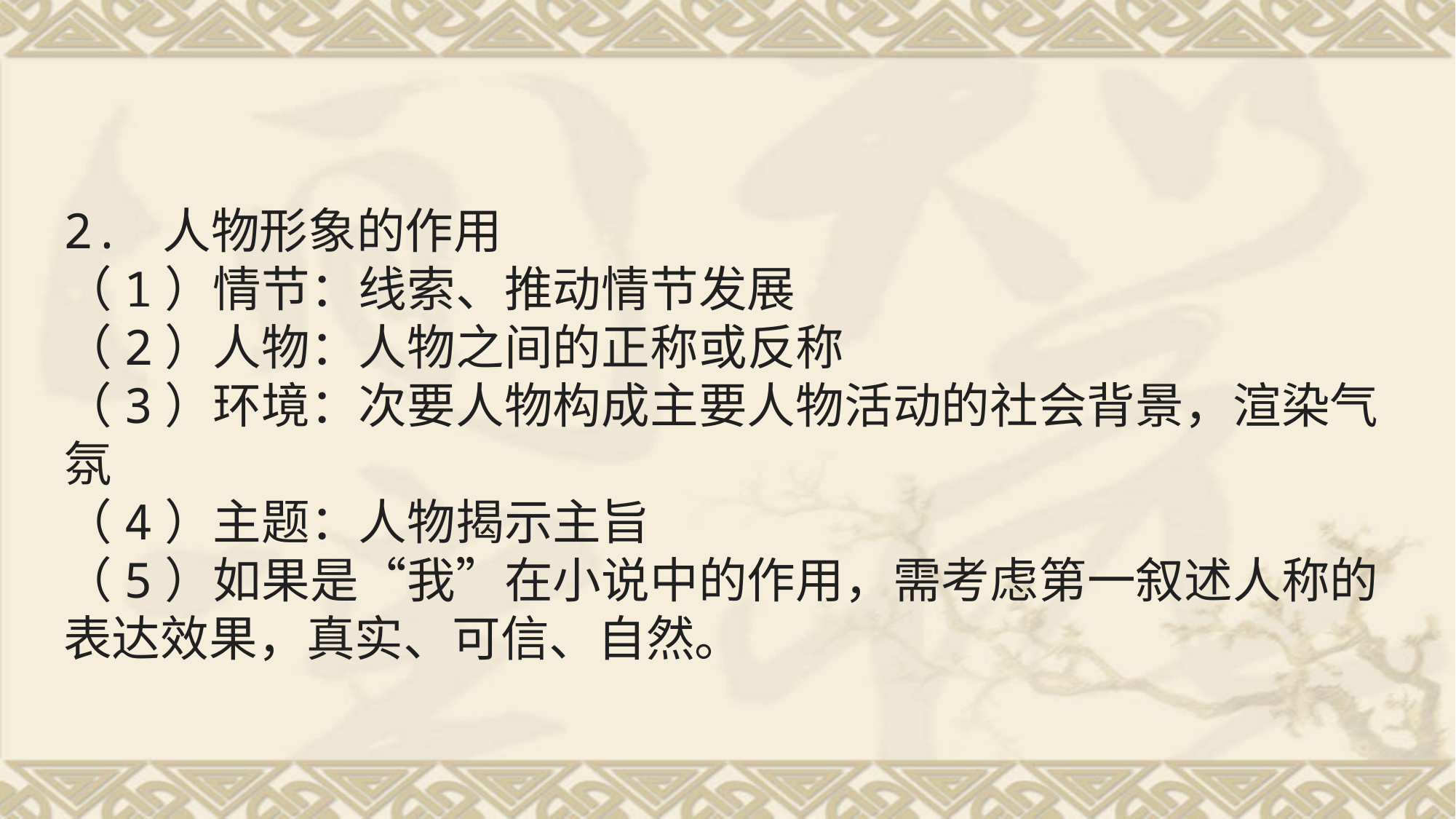

2. 人物形象的作用
（1）情节：线索、推动情节发展
（2）人物：人物之间的正称或反称
（3）环境：次要人物构成主要人物活动的社会背景，渲染气氛
（4）主题：人物揭示主旨
（5）如果是“我”在小说中的作用，需考虑第一叙述人称的表达效果，真实、可信、自然。